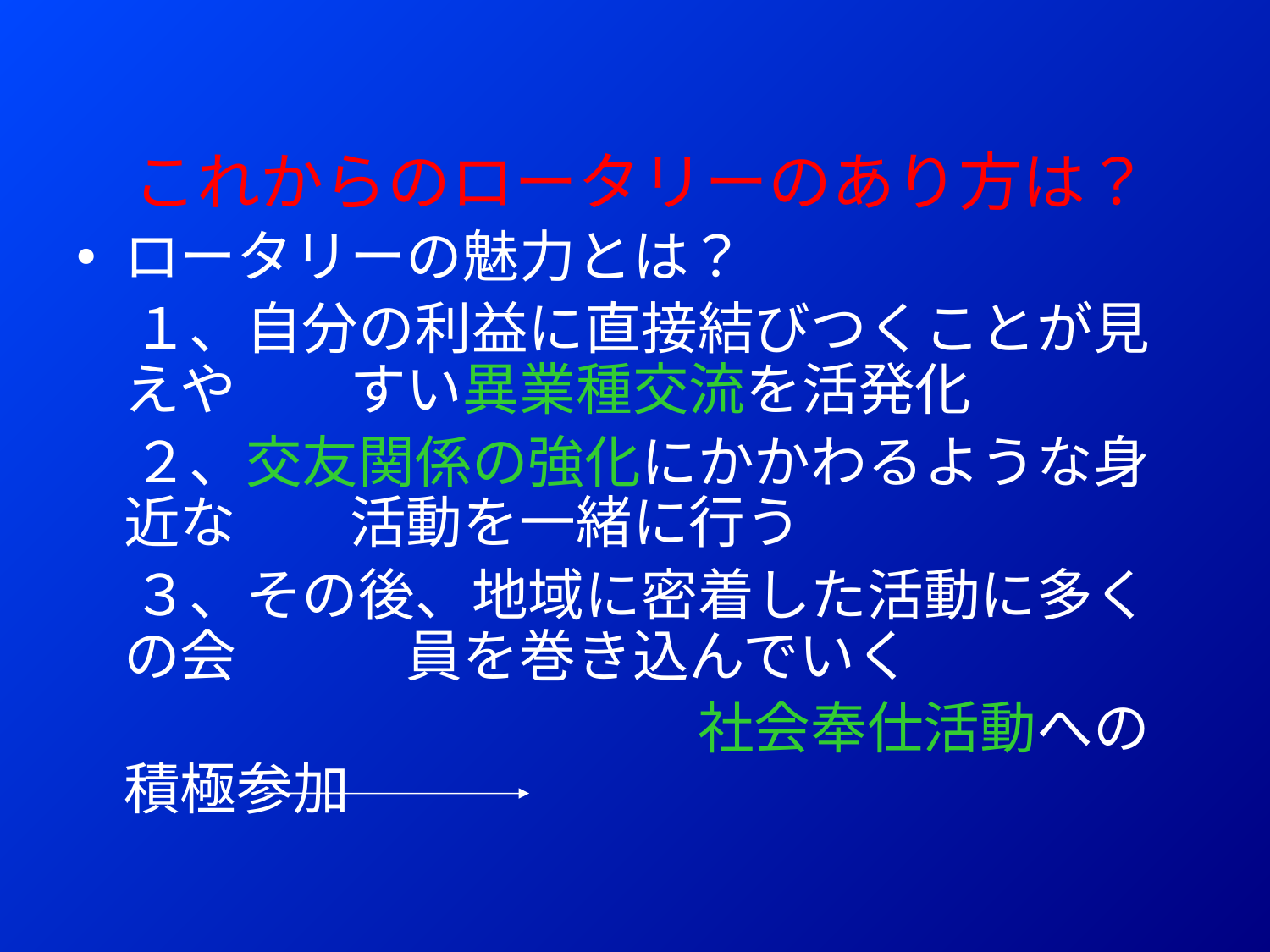

ロータリーの魅力とは？
　１、自分の利益に直接結びつくことが見えや　　すい異業種交流を活発化
　２、交友関係の強化にかかわるような身近な　　活動を一緒に行う
　３、その後、地域に密着した活動に多くの会　　　員を巻き込んでいく
　　　　　　　　　　　社会奉仕活動への積極参加
これからのロータリーのあり方は？